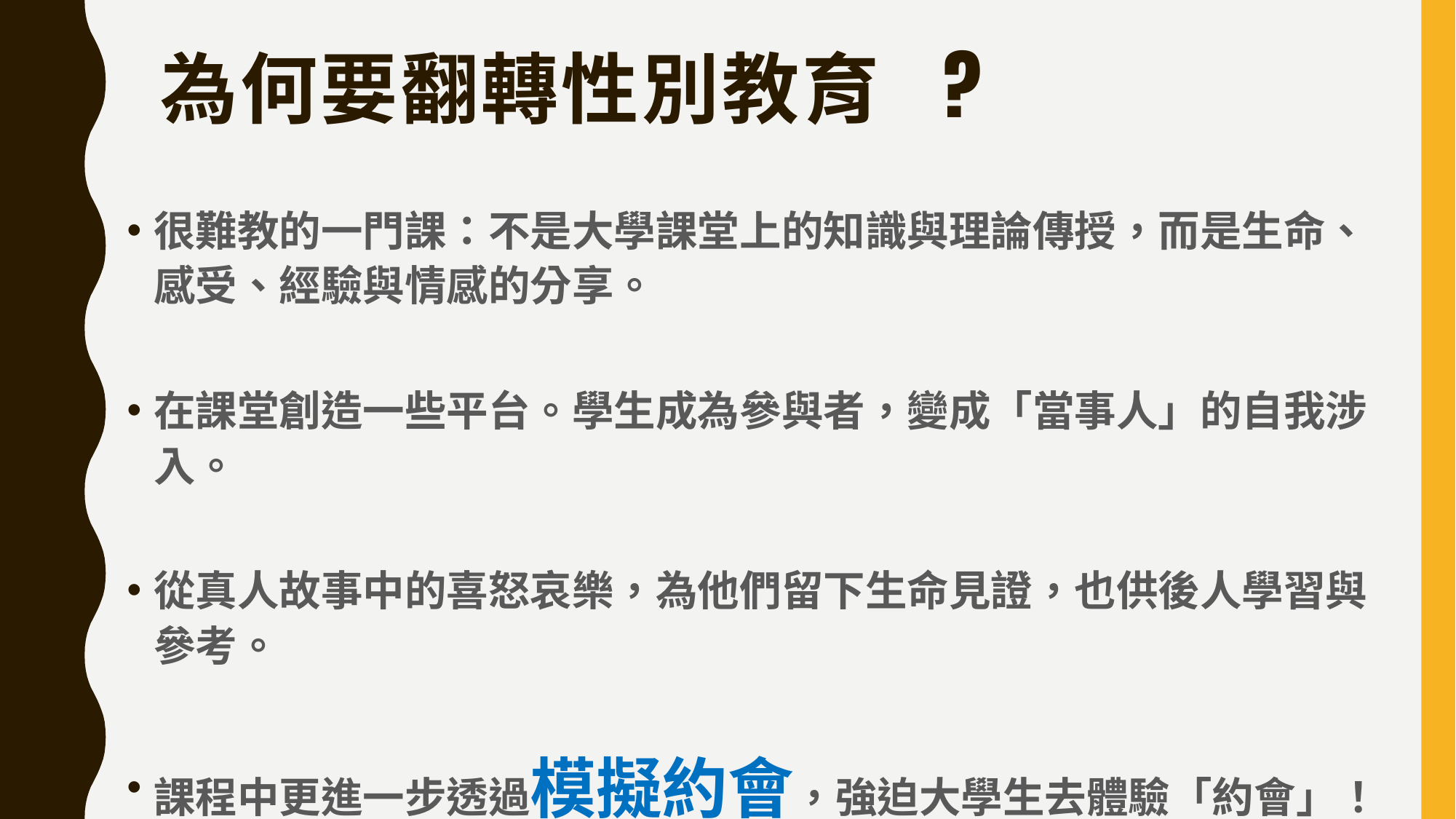

# 為何要翻轉性別教育  ?

很難教的一門課：不是大學課堂上的知識與理論傳授，而是生命、感受、經驗與情感的分享。

在課堂創造一些平台。學生成為參與者，變成「當事人」的自我涉入。

從真人故事中的喜怒哀樂，為他們留下生命見證，也供後人學習與參考。

課程中更進一步透過模擬約會，強迫大學生去體驗「約會」！